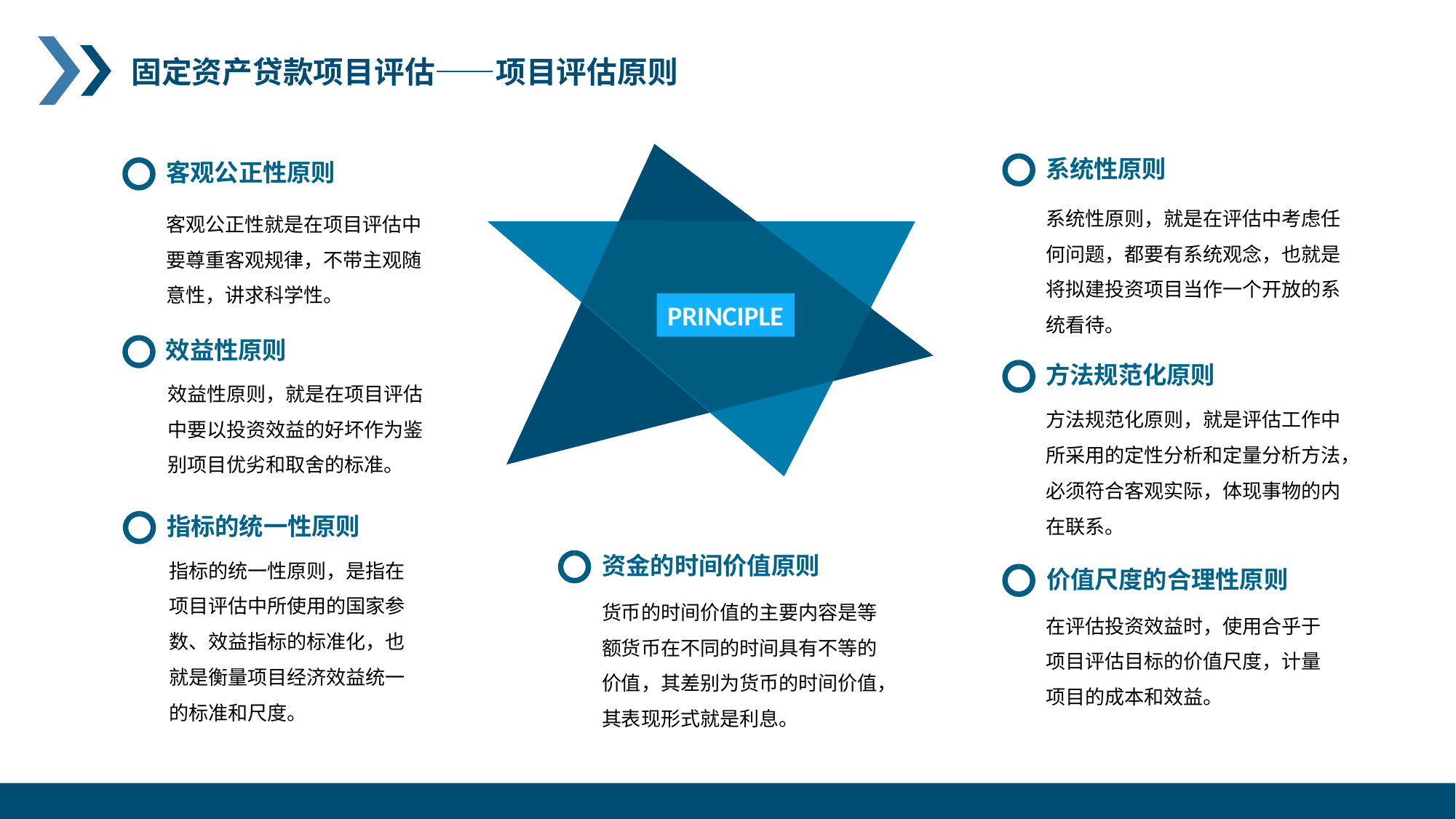

固定资产贷款项目评估——项目评估原则

系统性原则

系统性原则，就是在评估中考虑任何问题，都要有系统观念，也就是将拟建投资项目当作一个开放的系统看待。
客观公正性原则

客观公正性就是在项目评估中要尊重客观规律，不带主观随意性，讲求科学性。
PRINCIPLE
效益性原则

效益性原则，就是在项目评估中要以投资效益的好坏作为鉴别项目优劣和取舍的标准。
方法规范化原则

方法规范化原则，就是评估工作中所采用的定性分析和定量分析方法，必须符合客观实际，体现事物的内在联系。
指标的统一性原则

指标的统一性原则，是指在项目评估中所使用的国家参数、效益指标的标准化，也就是衡量项目经济效益统一的标准和尺度。
资金的时间价值原则

货币的时间价值的主要内容是等额货币在不同的时间具有不等的价值，其差别为货币的时间价值，其表现形式就是利息。
价值尺度的合理性原则

在评估投资效益时，使用合乎于项目评估目标的价值尺度，计量项目的成本和效益。